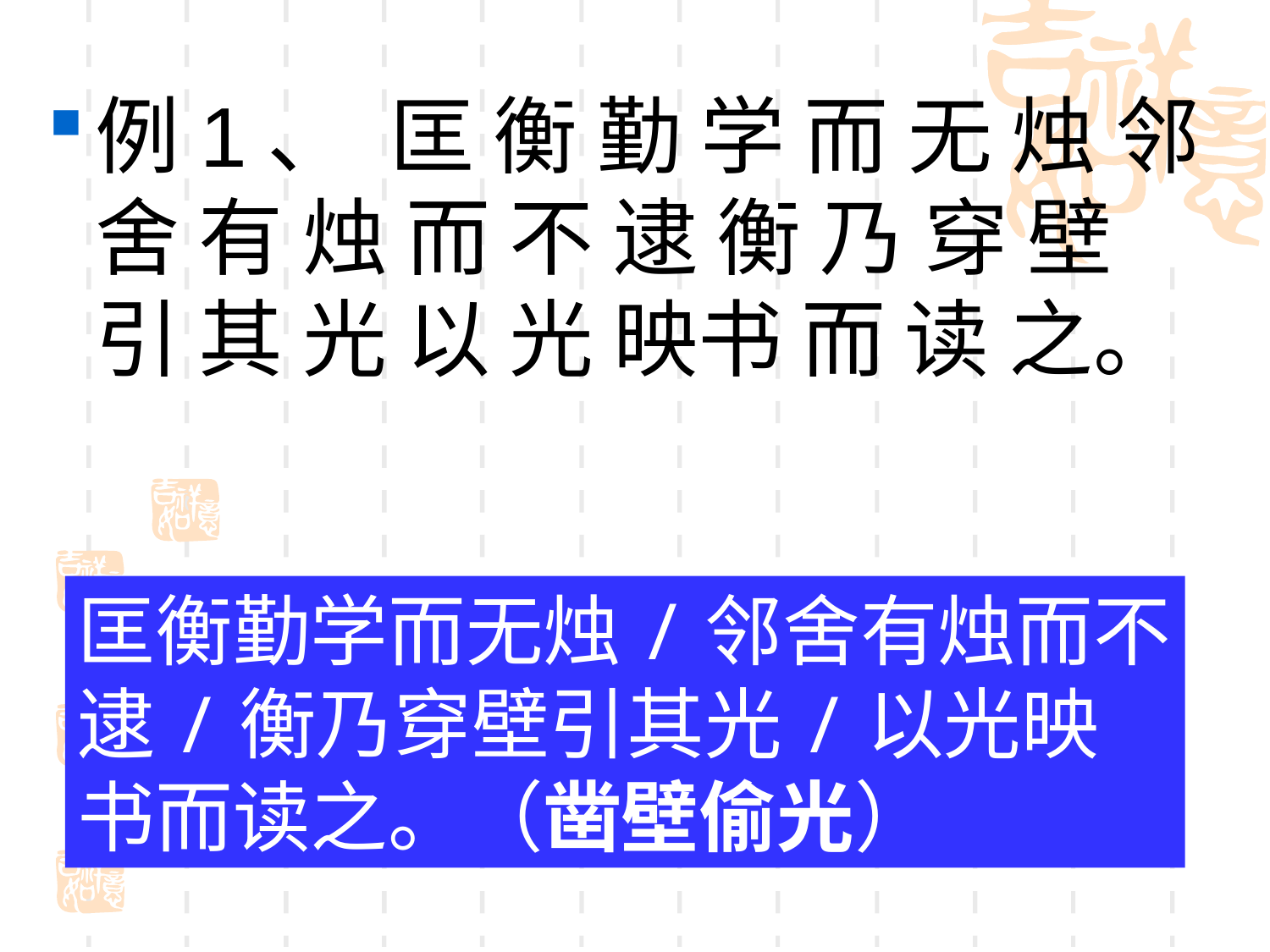

例1、  匡 衡 勤 学 而 无 烛 邻 舍 有 烛 而 不 逮 衡 乃 穿 壁 引 其 光 以 光 映书 而 读 之。
匡衡勤学而无烛/邻舍有烛而不逮/衡乃穿壁引其光/以光映书而读之。（凿壁偷光）